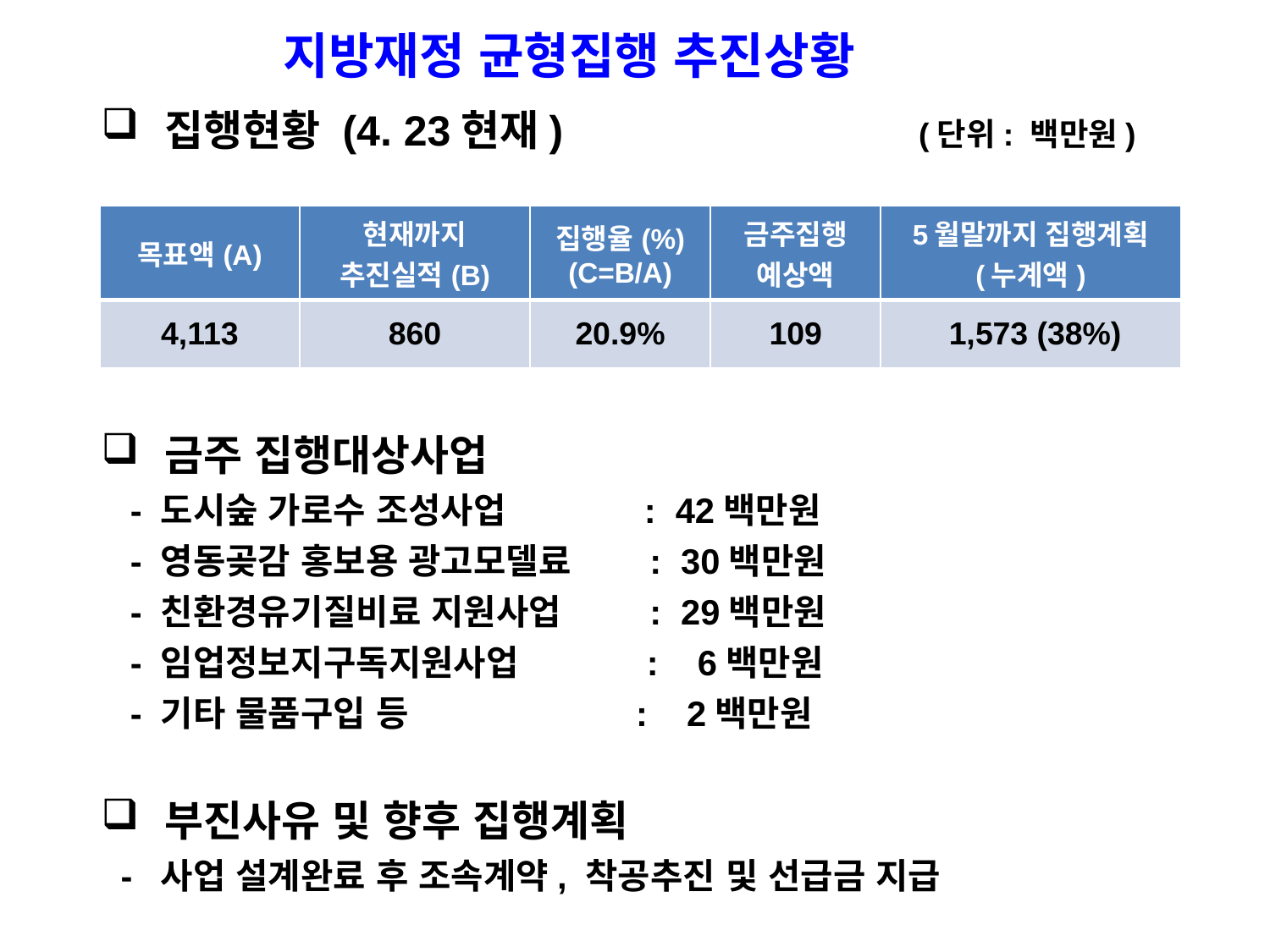

지방재정 균형집행 추진상황
집행현황 (4. 23현재)                              (단위: 백만원)

금주 집행대상사업
   - 도시숲 가로수 조성사업             :  42백만원
   - 영동곶감 홍보용 광고모델료       :  30백만원
   - 친환경유기질비료 지원사업        :  29백만원
   - 임업정보지구독지원사업            :    6백만원
   - 기타 물품구입 등                      :    2백만원

부진사유 및 향후 집행계획
  -  사업 설계완료 후 조속계약, 착공추진 및 선급금 지급
| 목표액(A) | 현재까지 추진실적(B) | 집행율(%) (C=B/A) | 금주집행 예상액 | 5월말까지 집행계획 (누계액) |
| --- | --- | --- | --- | --- |
| 4,113 | 860 | 20.9% | 109 | 1,573 (38%) |